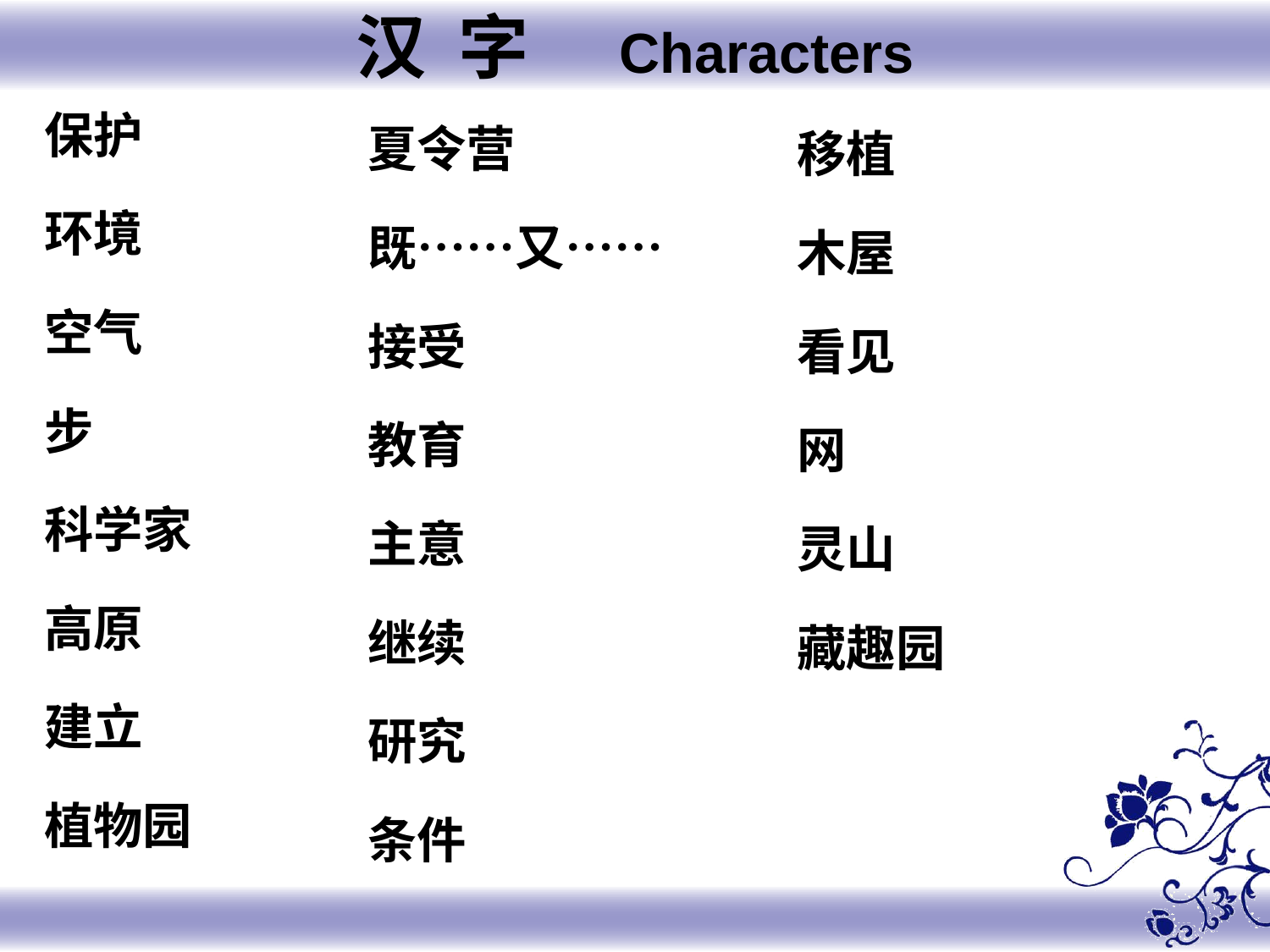

汉  字     Characters
保护
环境
空气
步
科学家
高原
建立
植物园
夏令营
既……又……
接受
教育
主意
继续
研究
条件
移植
木屋
看见
网
灵山
藏趣园